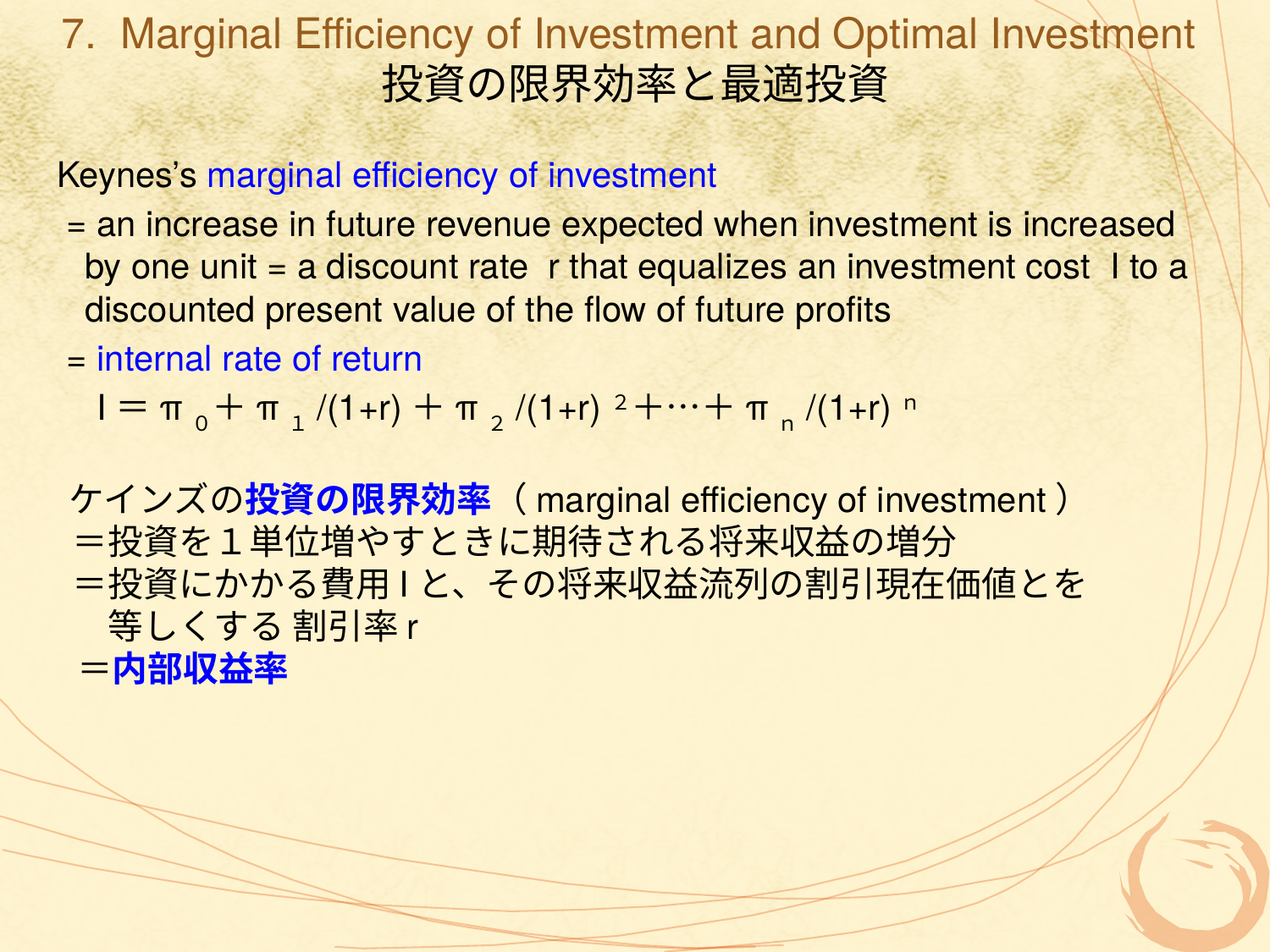

7.  Marginal Efficiency of Investment and Optimal Investment
投資の限界効率と最適投資
  Keynes’s marginal efficiency of investment
   = an increase in future revenue expected when investment is increased by one unit = a discount rate  r that equalizes an investment cost  I to a discounted present value of the flow of future profits
   = internal rate of return
 　I＝π０＋π１/(1+r)＋π２/(1+r)２＋…＋πｎ/(1+r)ｎ

   ケインズの投資の限界効率（marginal efficiency of investment）
　＝投資を１単位増やすときに期待される将来収益の増分
　＝投資にかかる費用Iと、その将来収益流列の割引現在価値とを
　　等しくする 割引率r
    ＝内部収益率